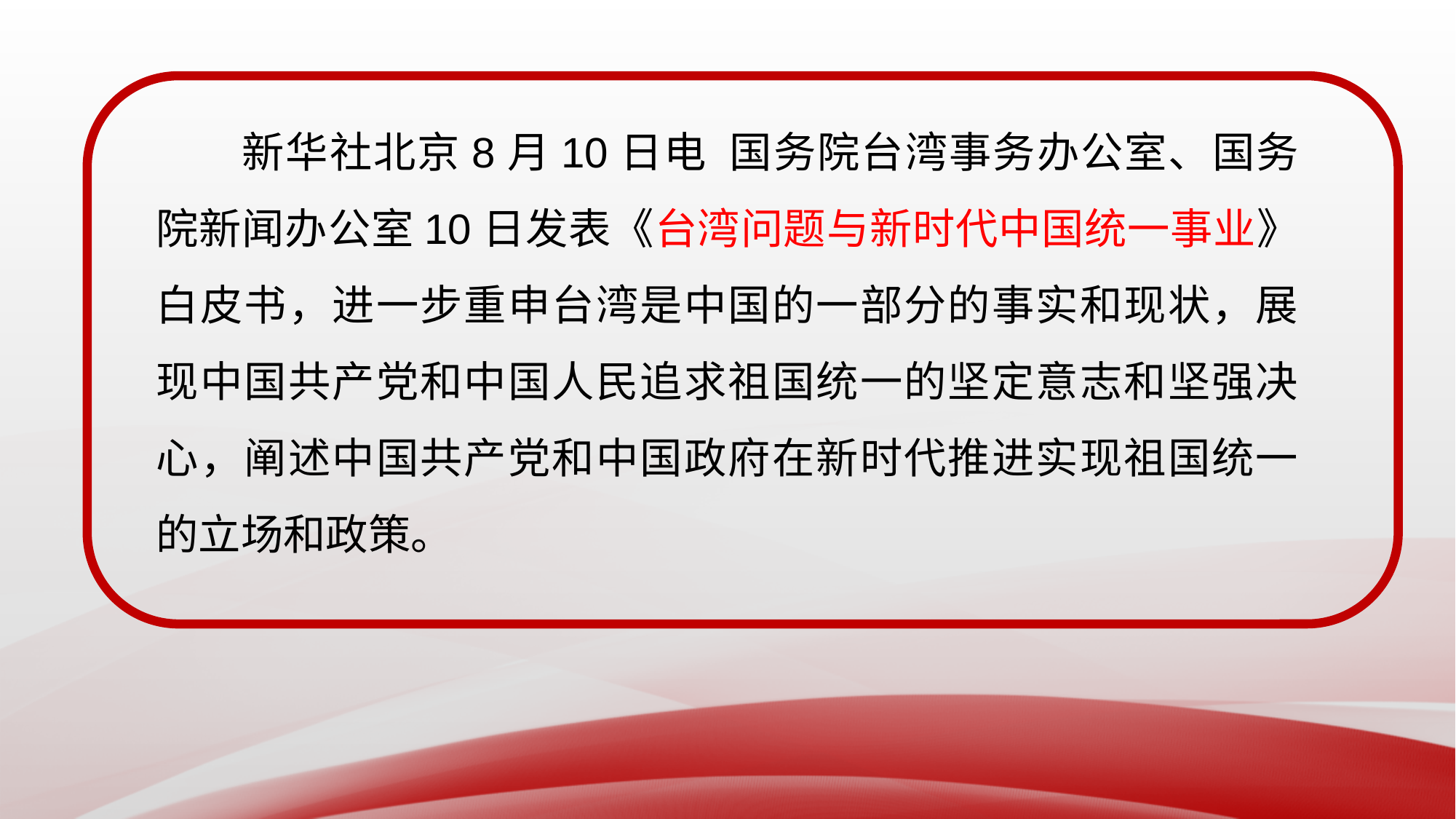

新华社北京8月10日电  国务院台湾事务办公室、国务院新闻办公室10日发表《台湾问题与新时代中国统一事业》白皮书，进一步重申台湾是中国的一部分的事实和现状，展现中国共产党和中国人民追求祖国统一的坚定意志和坚强决心，阐述中国共产党和中国政府在新时代推进实现祖国统一的立场和政策。